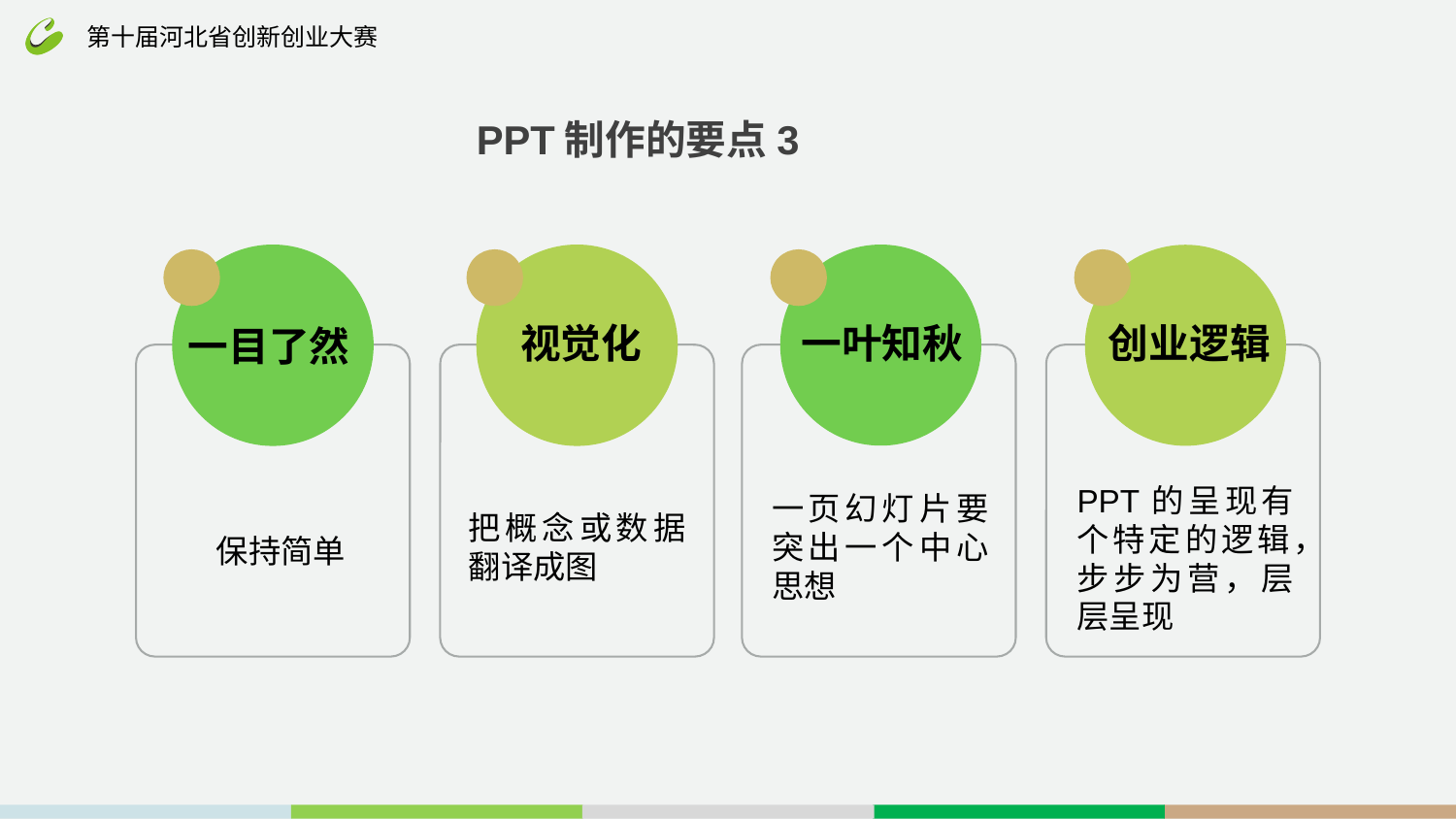

PPT制作的要点3

一目了然
视觉化
 一叶知秋
创业逻辑

保持简单
把概念或数据翻译成图
一页幻灯片要突出一个中心思想
PPT的呈现有个特定的逻辑，步步为营，层层呈现